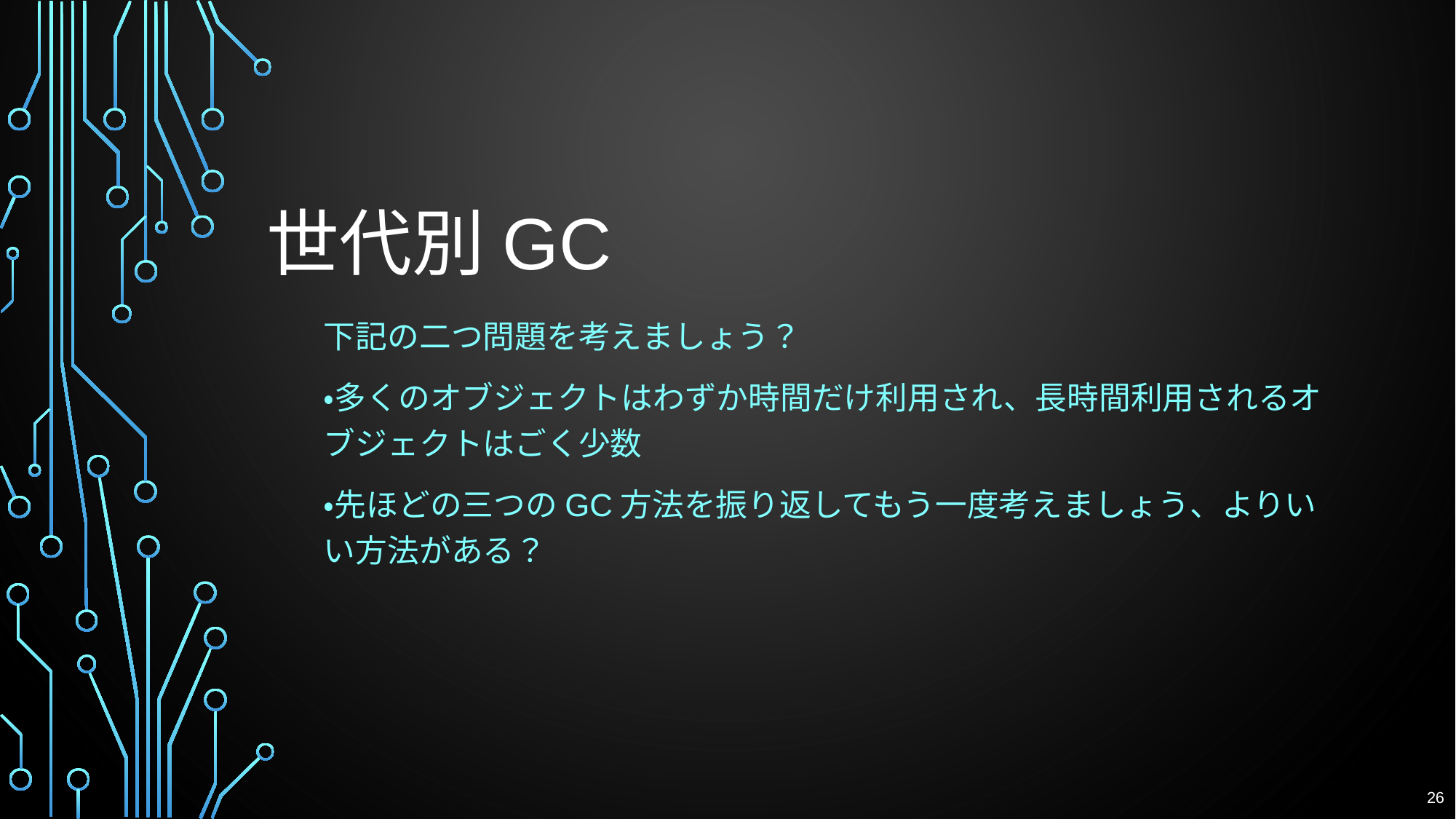

# 世代別GC
下記の二つ問題を考えましょう？
・多くのオブジェクトはわずか時間だけ利用され、長時間利用されるオブジェクトはごく少数
・先ほどの三つのGC方法を振り返してもう一度考えましょう、よりいい方法がある？
26